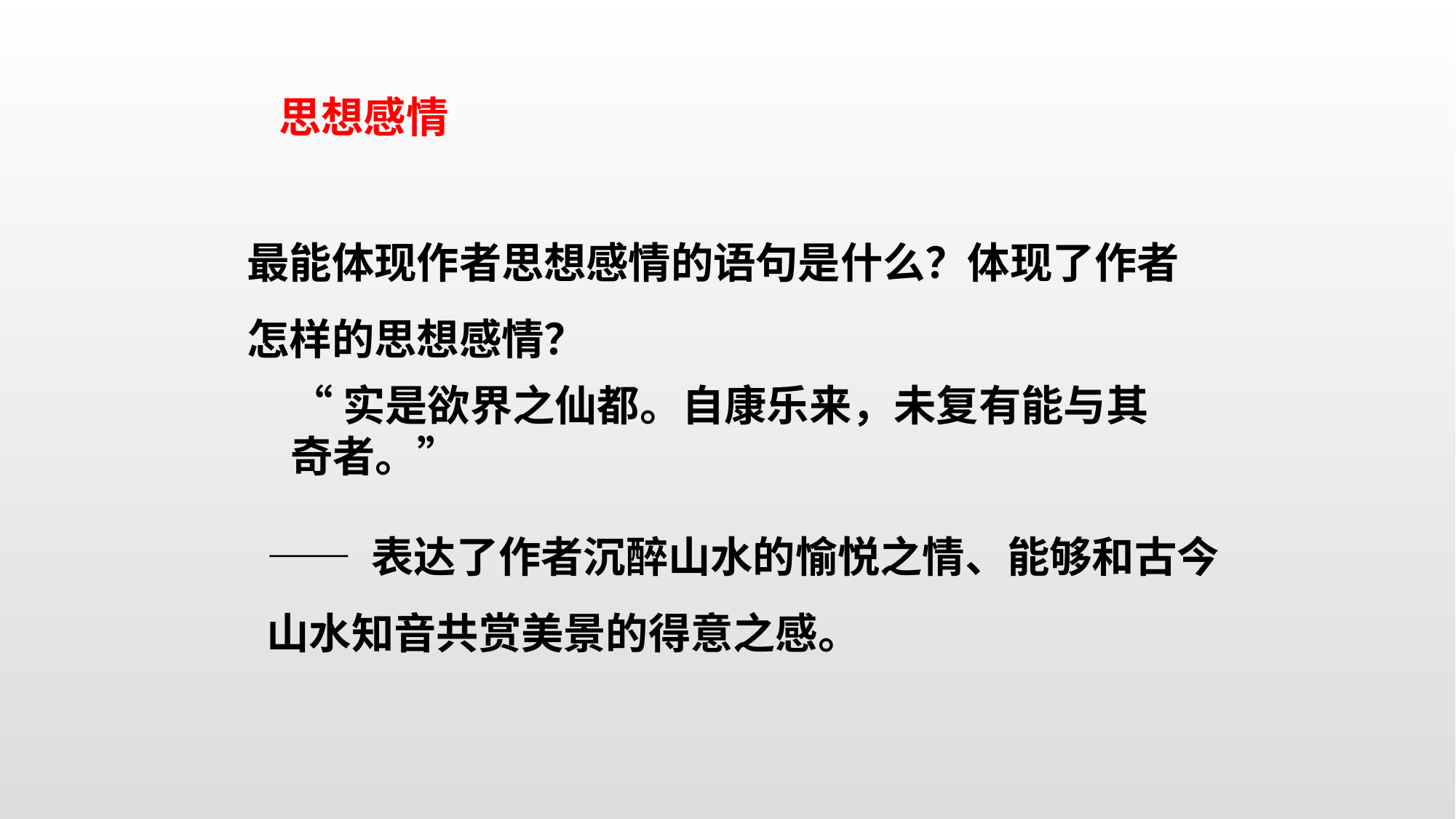

思想感情
最能体现作者思想感情的语句是什么？体现了作者怎样的思想感情？
“实是欲界之仙都。自康乐来，未复有能与其奇者。”
—— 表达了作者沉醉山水的愉悦之情、能够和古今山水知音共赏美景的得意之感。